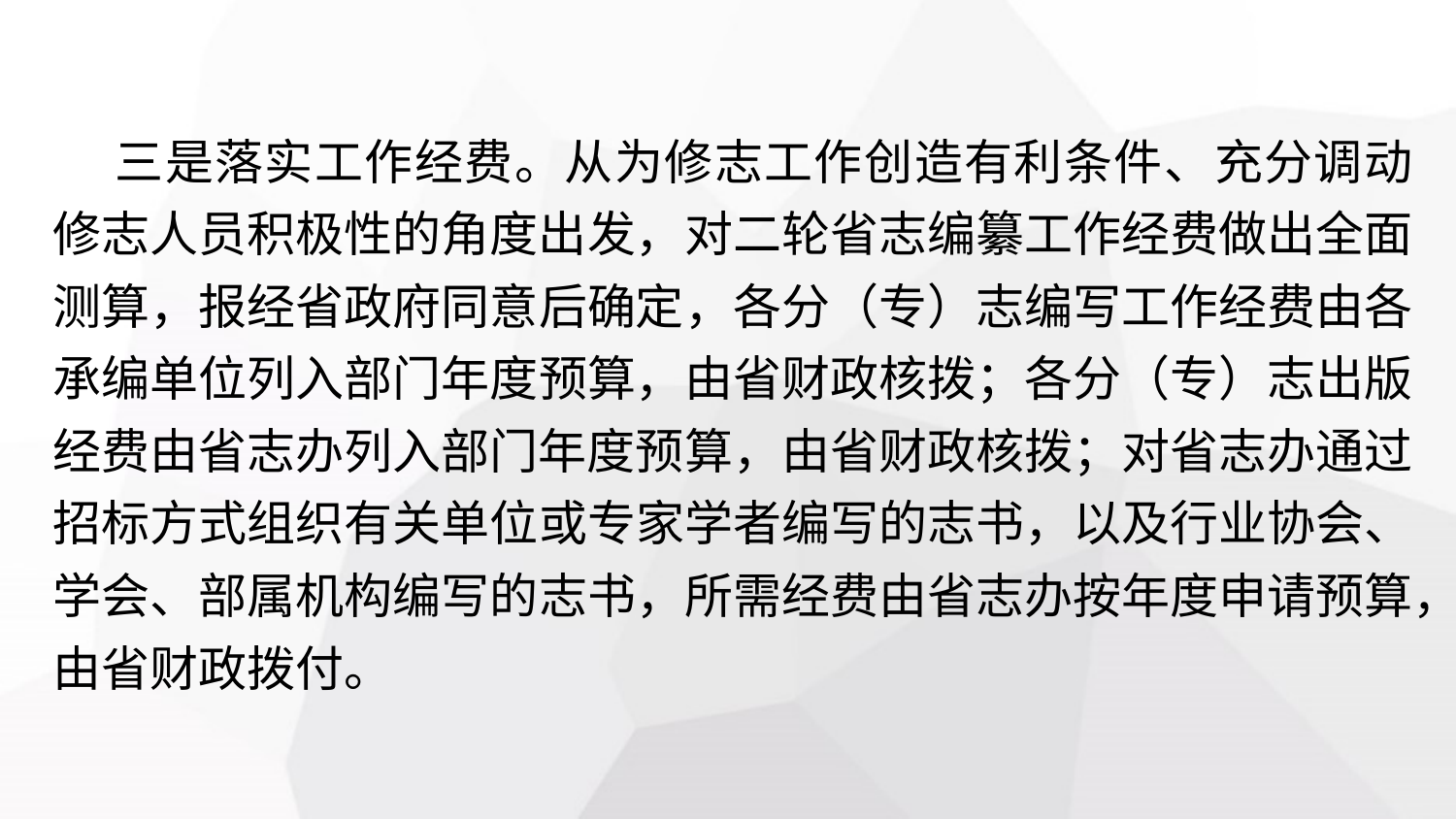

三是落实工作经费。从为修志工作创造有利条件、充分调动修志人员积极性的角度出发，对二轮省志编纂工作经费做出全面测算，报经省政府同意后确定，各分（专）志编写工作经费由各承编单位列入部门年度预算，由省财政核拨；各分（专）志出版经费由省志办列入部门年度预算，由省财政核拨；对省志办通过招标方式组织有关单位或专家学者编写的志书，以及行业协会、学会、部属机构编写的志书，所需经费由省志办按年度申请预算，由省财政拨付。